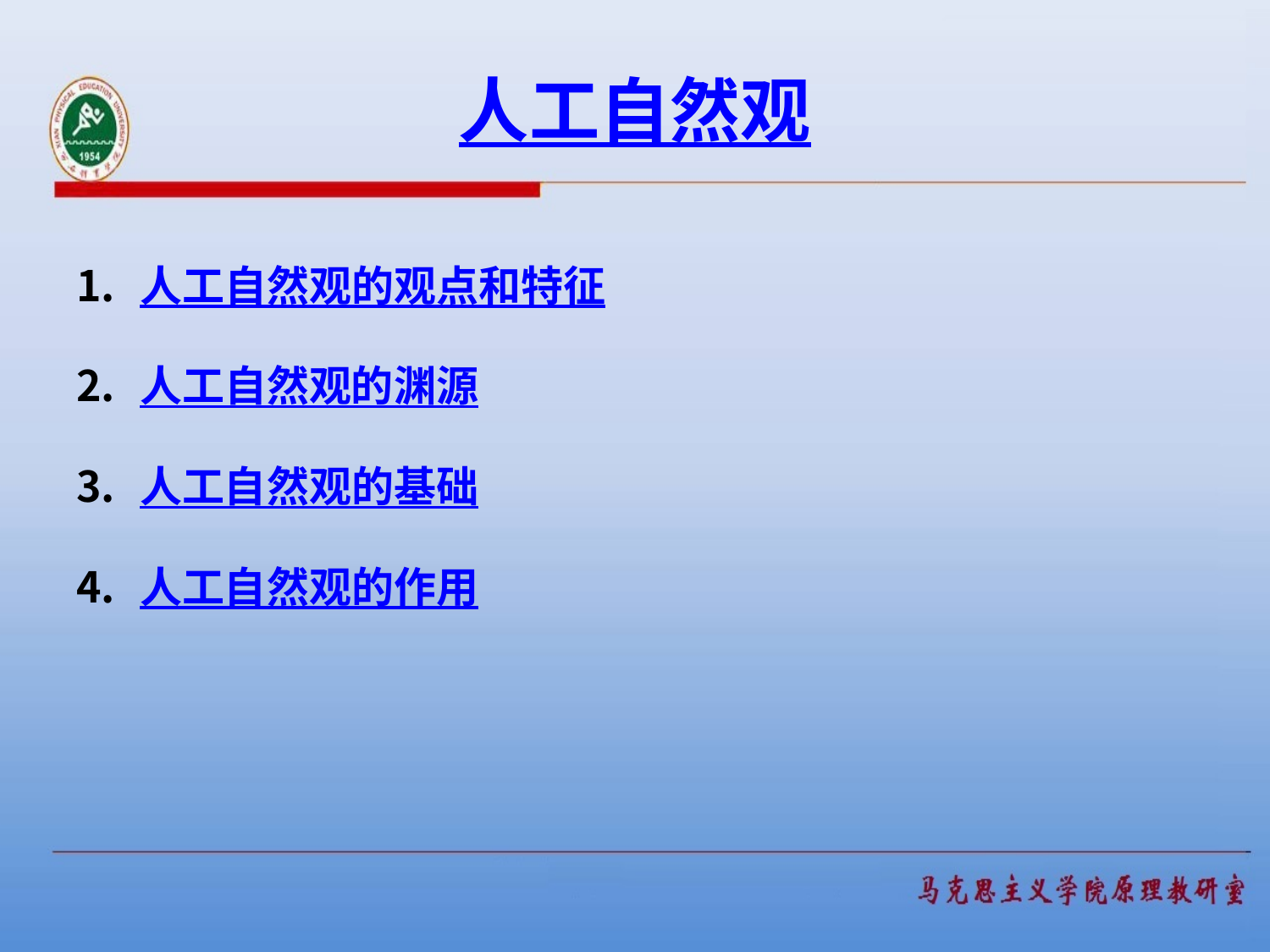

# 人工自然观
人工自然观的观点和特征
人工自然观的渊源
人工自然观的基础
人工自然观的作用